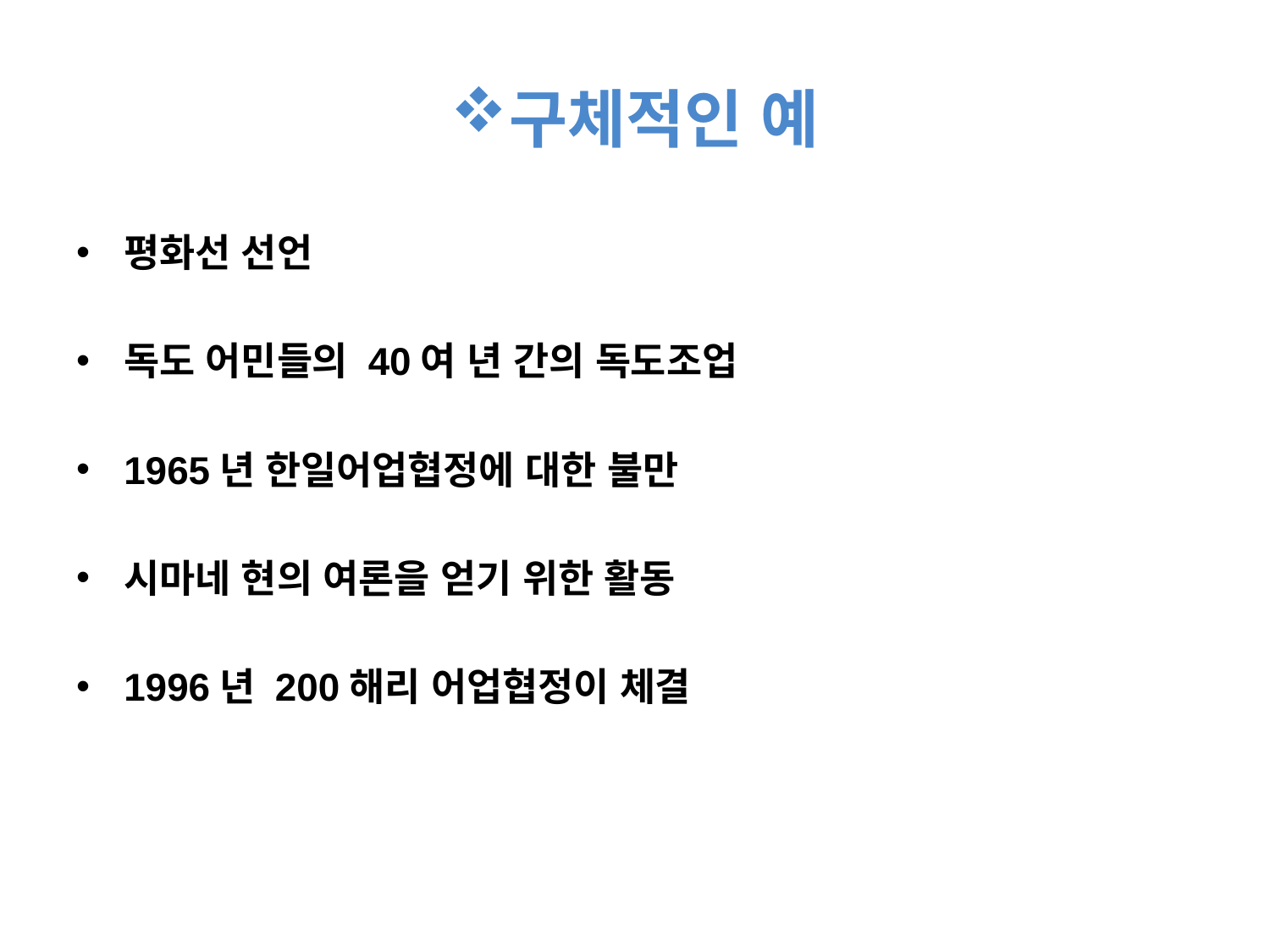

# 구체적인 예
평화선 선언

독도 어민들의 40여 년 간의 독도조업

1965년 한일어업협정에 대한 불만

시마네 현의 여론을 얻기 위한 활동

1996년 200해리 어업협정이 체결